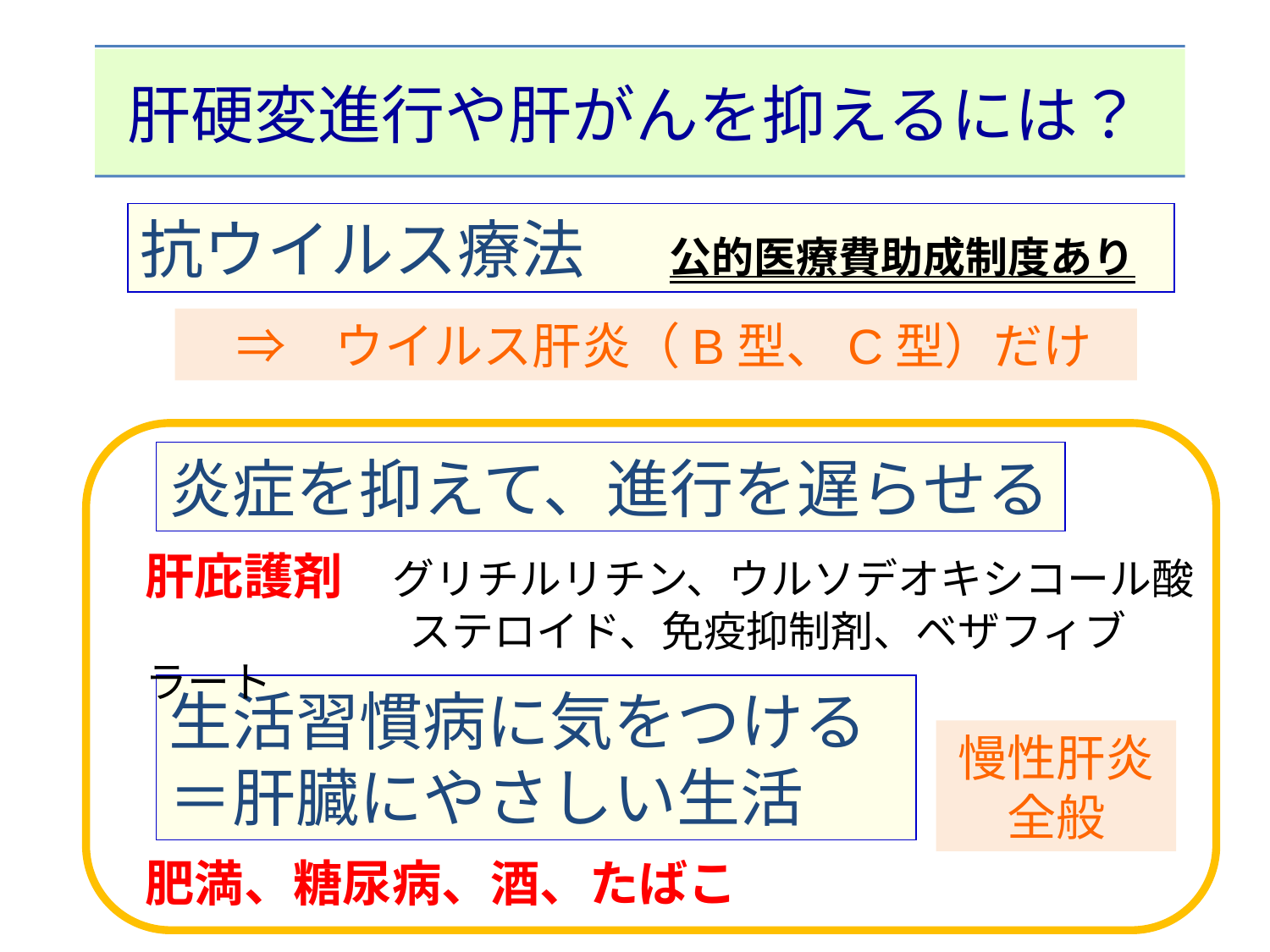

肝硬変進行や肝がんを抑えるには？

抗ウイルス療法　　公的医療費助成制度あり
　⇒　ウイルス肝炎（B型、C型）だけ

炎症を抑えて、進行を遅らせる
肝庇護剤　グリチルリチン、ウルソデオキシコール酸
	　　　 ステロイド、免疫抑制剤、ベザフィブラート
生活習慣病に気をつける
＝肝臓にやさしい生活
慢性肝炎
全般
肥満、糖尿病、酒、たばこ